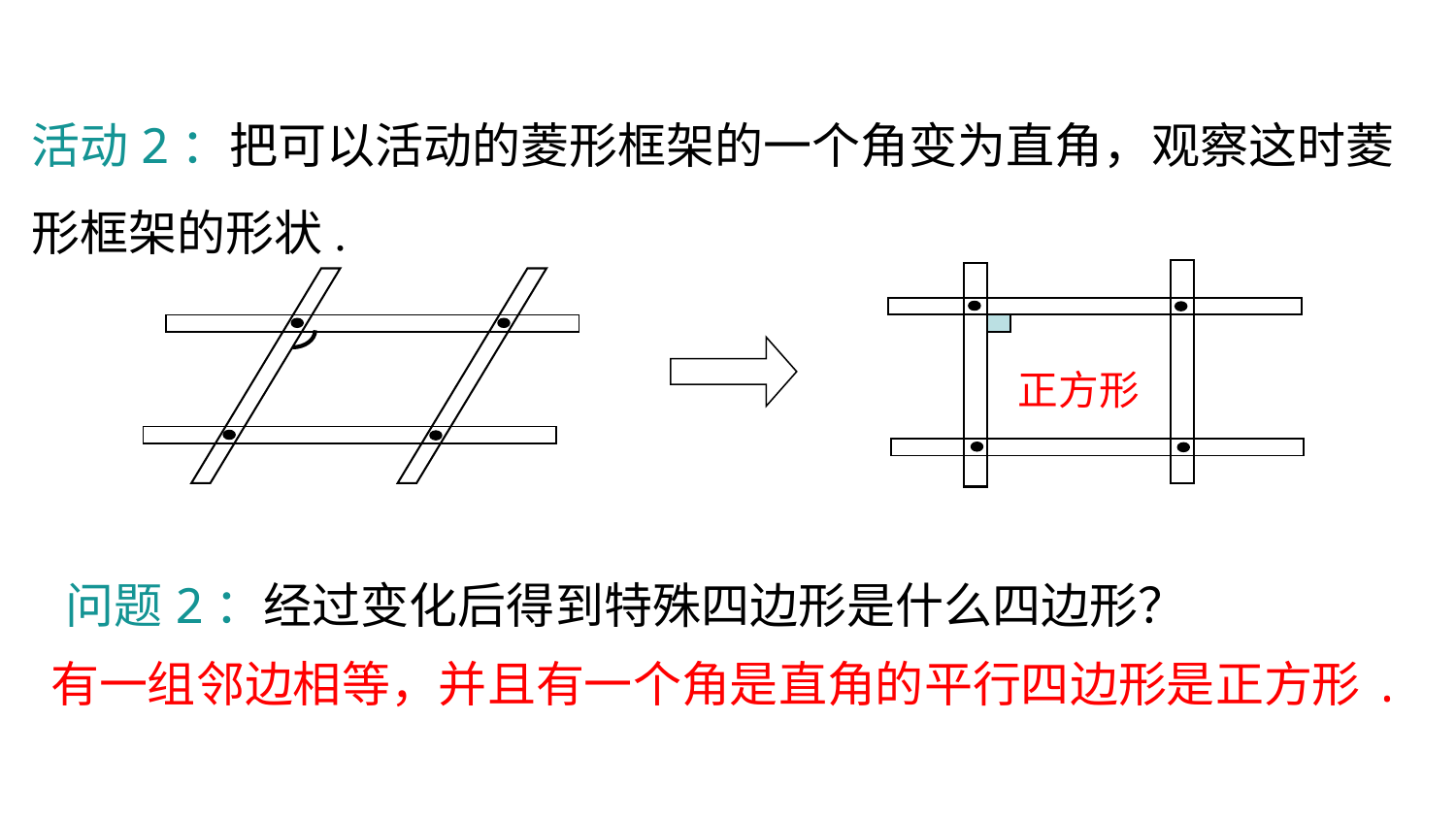

活动2：把可以活动的菱形框架的一个角变为直角，观察这时菱形框架的形状.

正方形
问题2：经过变化后得到特殊四边形是什么四边形？
有一组邻边相等，并且有一个角是直角的平行四边形是正方形.